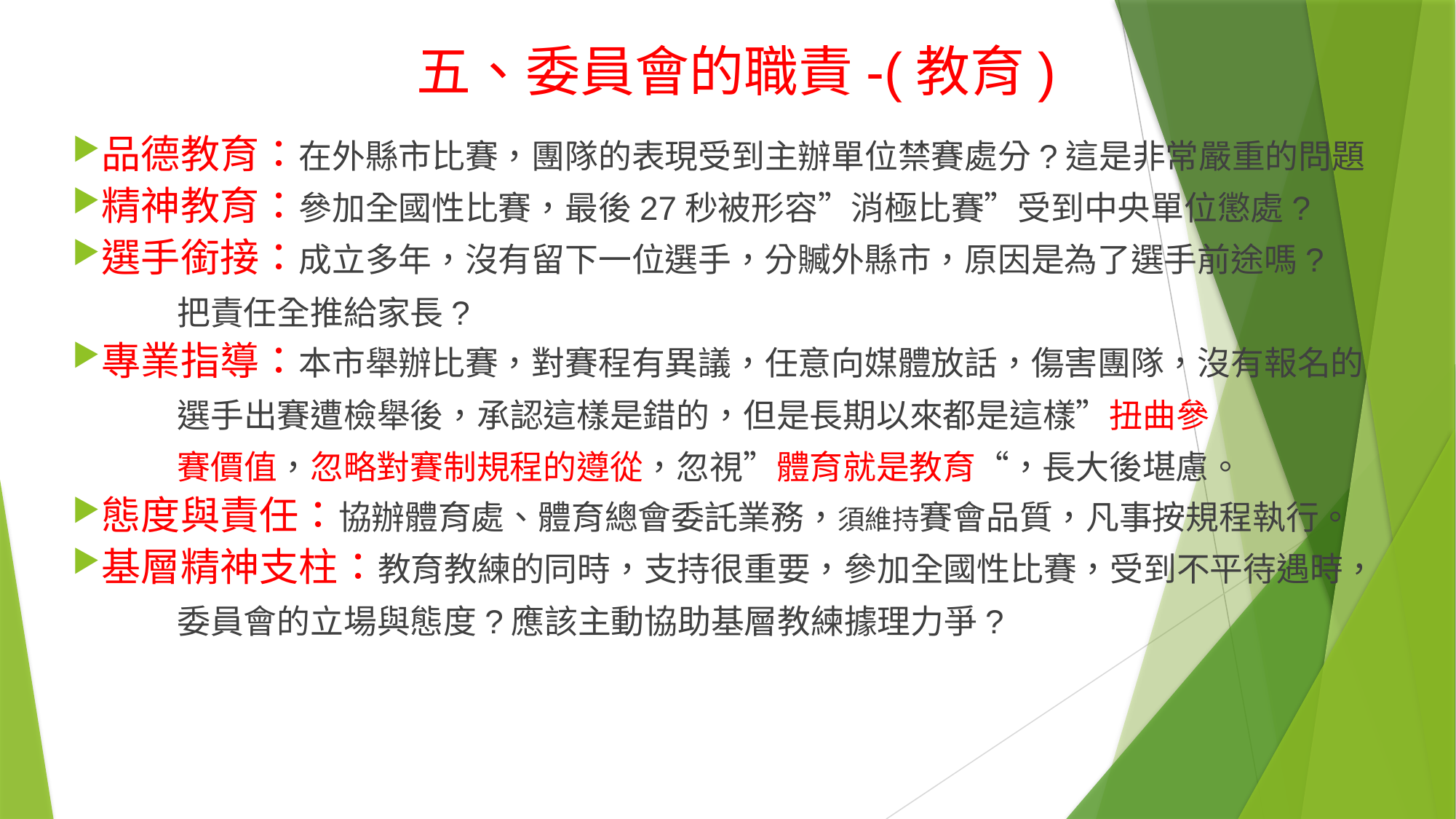

# 五、委員會的職責-(教育)
品德教育：在外縣市比賽，團隊的表現受到主辦單位禁賽處分?這是非常嚴重的問題
精神教育：參加全國性比賽，最後27秒被形容”消極比賽”受到中央單位懲處?
選手銜接：成立多年，沒有留下一位選手，分贓外縣市，原因是為了選手前途嗎?
             把責任全推給家長?
專業指導：本市舉辦比賽，對賽程有異議，任意向媒體放話，傷害團隊，沒有報名的
             選手出賽遭檢舉後，承認這樣是錯的，但是長期以來都是這樣”扭曲參
             賽價值，忽略對賽制規程的遵從，忽視”體育就是教育“，長大後堪慮。
態度與責任：協辦體育處、體育總會委託業務，須維持賽會品質，凡事按規程執行。
基層精神支柱：教育教練的同時，支持很重要，參加全國性比賽，受到不平待遇時，
             委員會的立場與態度?應該主動協助基層教練據理力爭?